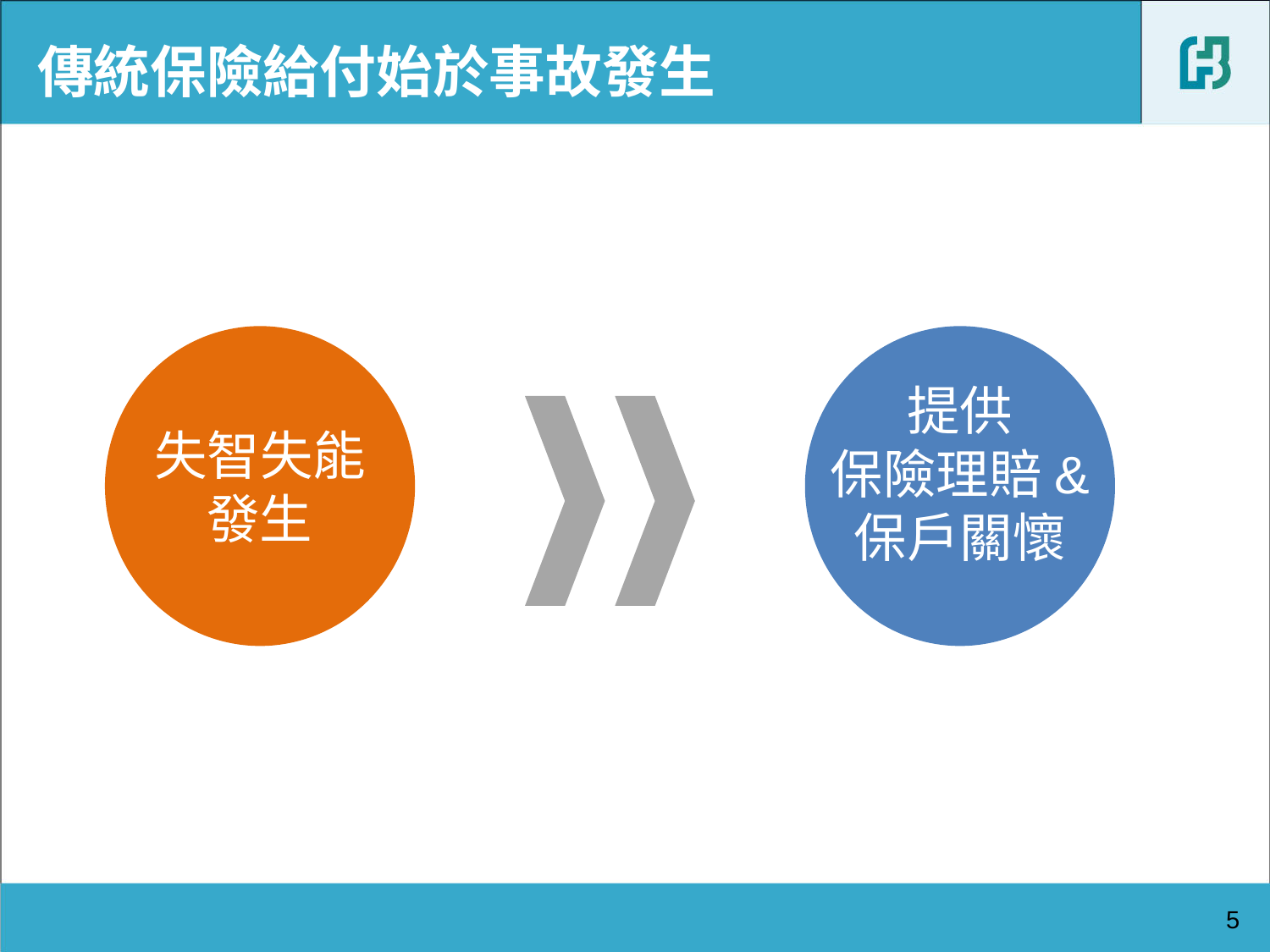

傳統保險給付始於事故發生

提供
保險理賠&
保戶關懷

失智失能
發生
5